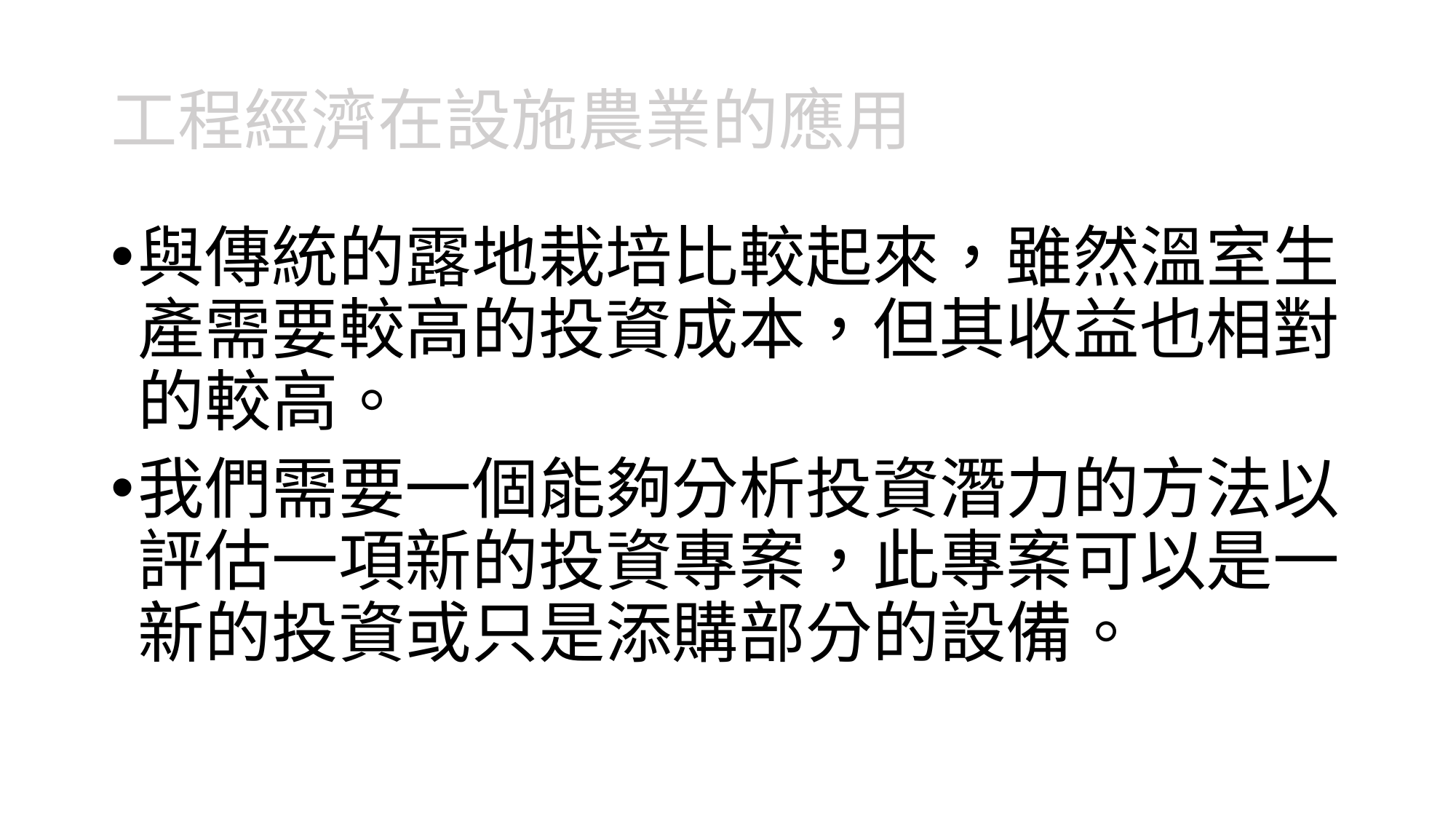

# 工程經濟在設施農業的應用
與傳統的露地栽培比較起來，雖然溫室生產需要較高的投資成本，但其收益也相對的較高。
我們需要一個能夠分析投資潛力的方法以評估一項新的投資專案，此專案可以是一新的投資或只是添購部分的設備。